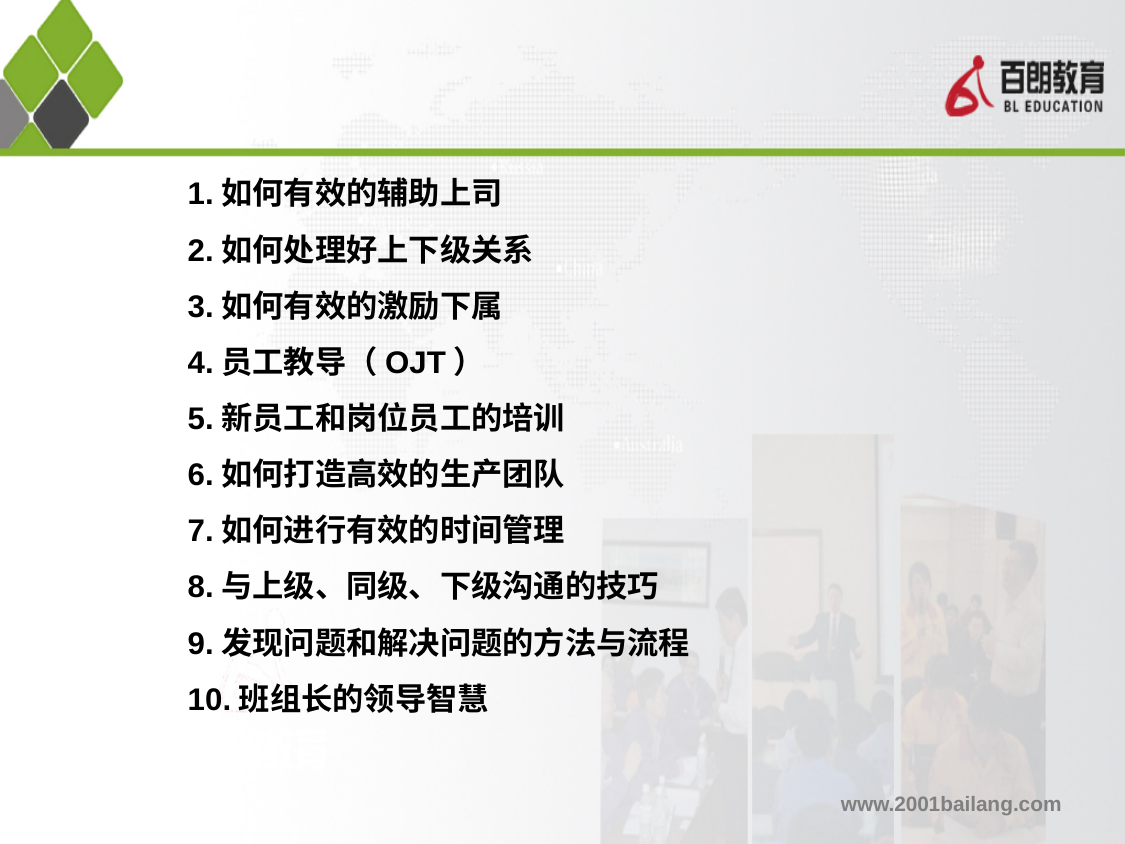

1.如何有效的辅助上司
2.如何处理好上下级关系
3.如何有效的激励下属
4.员工教导（OJT）
5.新员工和岗位员工的培训
6.如何打造高效的生产团队
7.如何进行有效的时间管理
8.与上级、同级、下级沟通的技巧
9.发现问题和解决问题的方法与流程
10.班组长的领导智慧